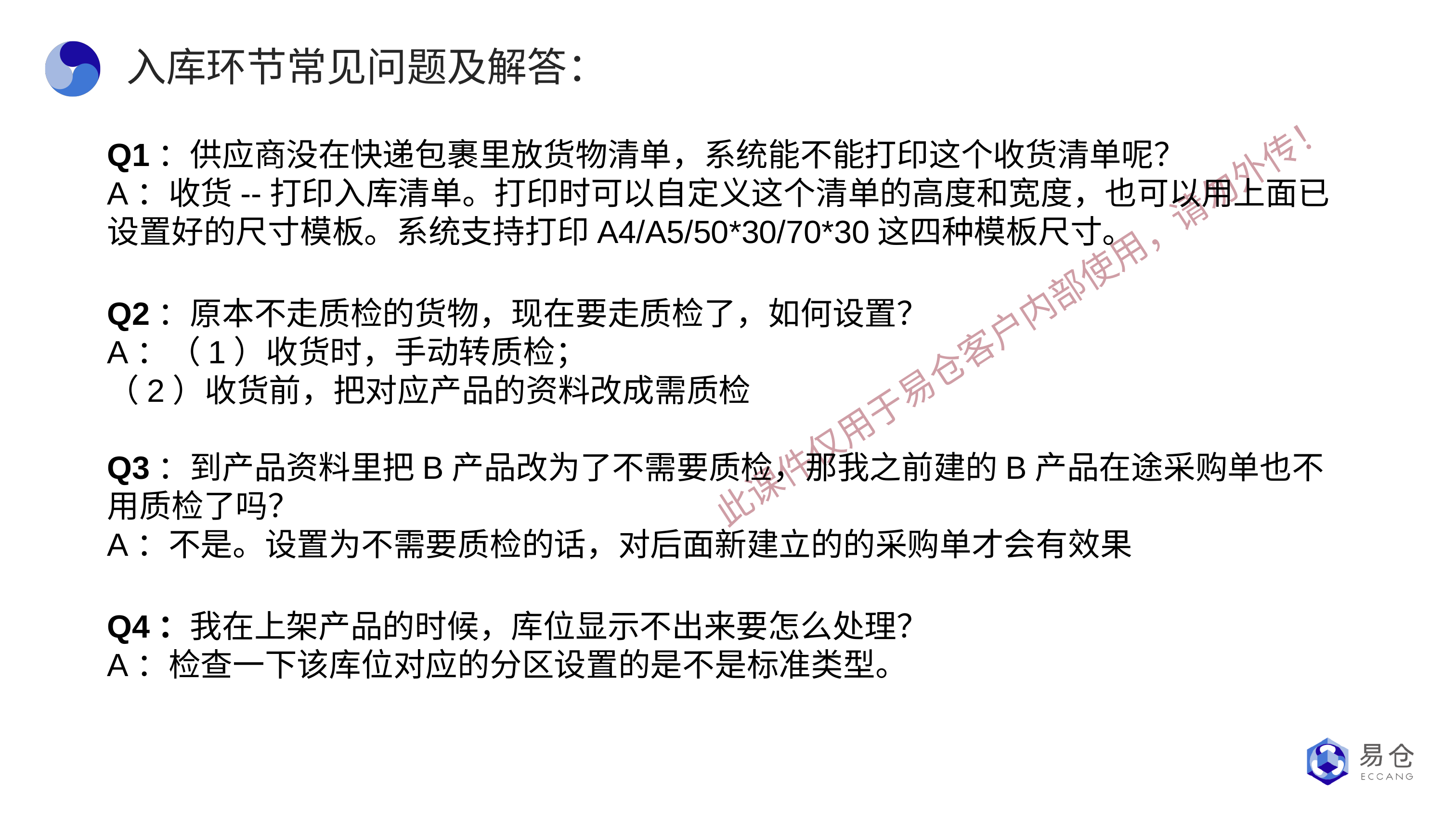

入库环节常见问题及解答：
Q1：供应商没在快递包裹里放货物清单，系统能不能打印这个收货清单呢？
A：收货--打印入库清单。打印时可以自定义这个清单的高度和宽度，也可以用上面已设置好的尺寸模板。系统支持打印A4/A5/50*30/70*30这四种模板尺寸。
Q2：原本不走质检的货物，现在要走质检了，如何设置？
A：（1）收货时，手动转质检；
（2）收货前，把对应产品的资料改成需质检
Q3：到产品资料里把B产品改为了不需要质检，那我之前建的B产品在途采购单也不用质检了吗？
A：不是。设置为不需要质检的话，对后面新建立的的采购单才会有效果
Q4：我在上架产品的时候，库位显示不出来要怎么处理？
A：检查一下该库位对应的分区设置的是不是标准类型。